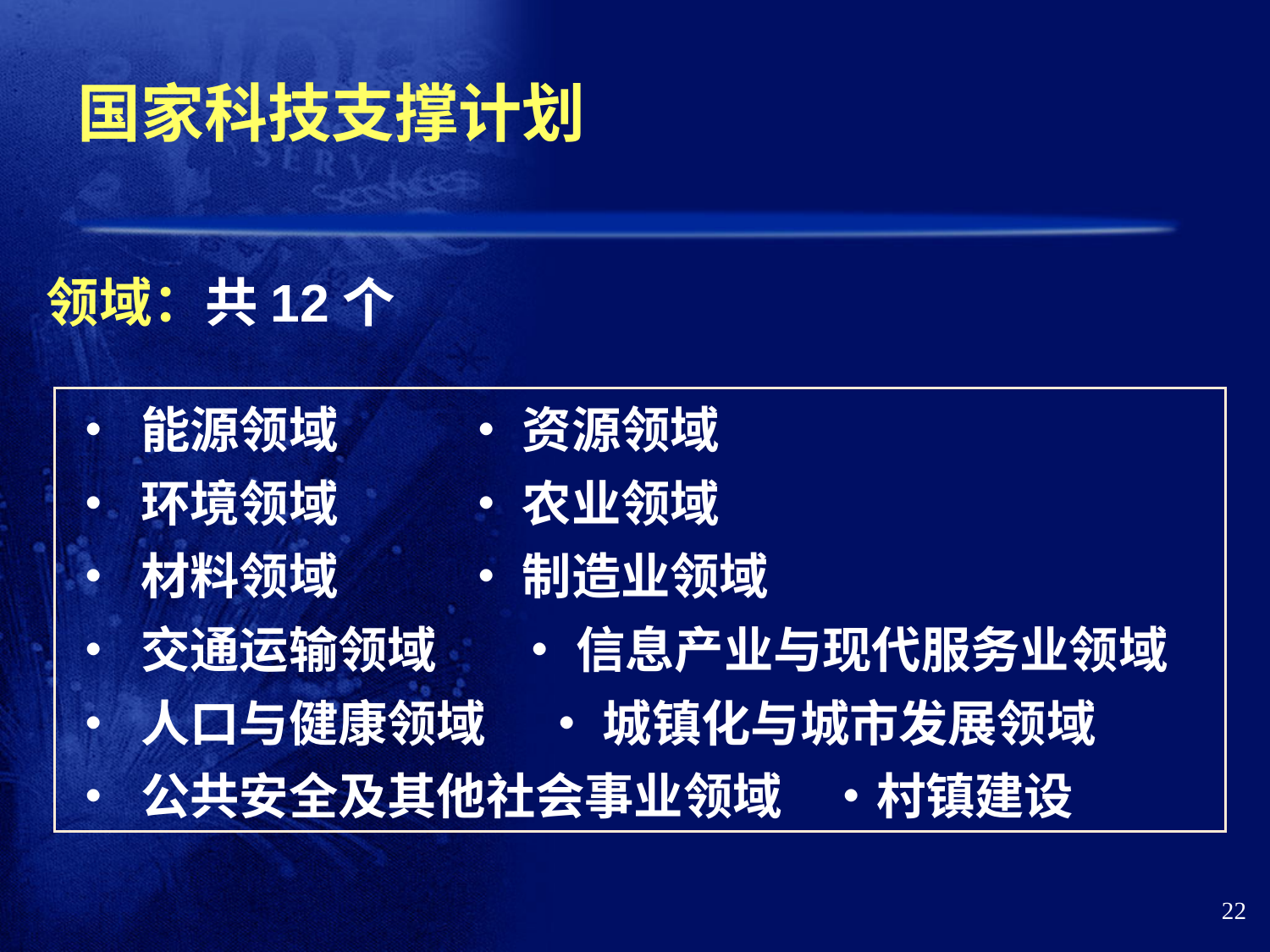

# 国家科技支撑计划
   领域：共12个

• 能源领域           • 资源领域
• 环境领域           • 农业领域
• 材料领域           • 制造业领域
• 交通运输领域       • 信息产业与现代服务业领域
• 人口与健康领域     • 城镇化与城市发展领域
• 公共安全及其他社会事业领域    •村镇建设
22